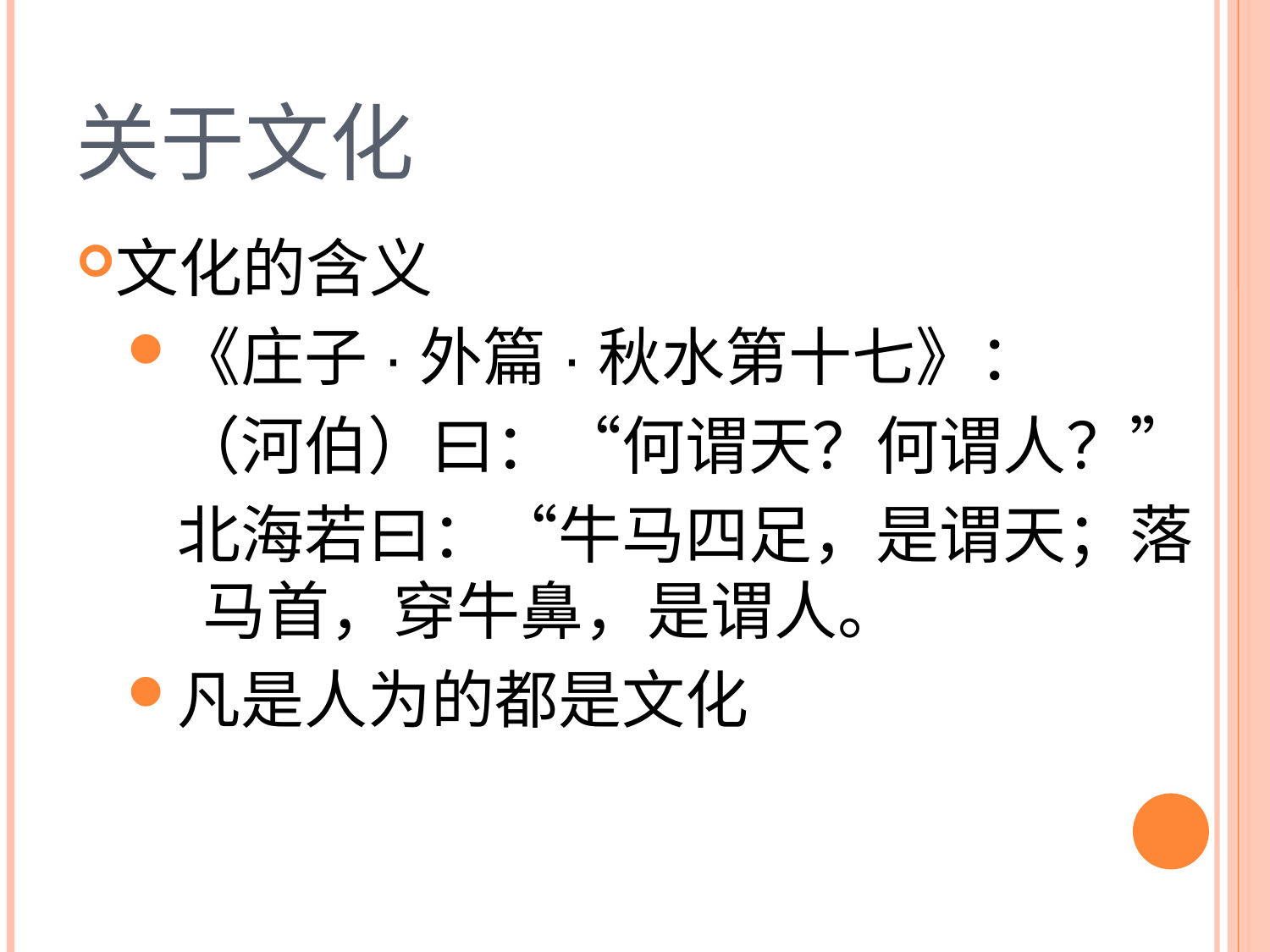

# 关于文化
文化的含义
《庄子·外篇·秋水第十七》：
（河伯）曰：“何谓天？何谓人？”
北海若曰：“牛马四足，是谓天；落马首，穿牛鼻，是谓人。
凡是人为的都是文化